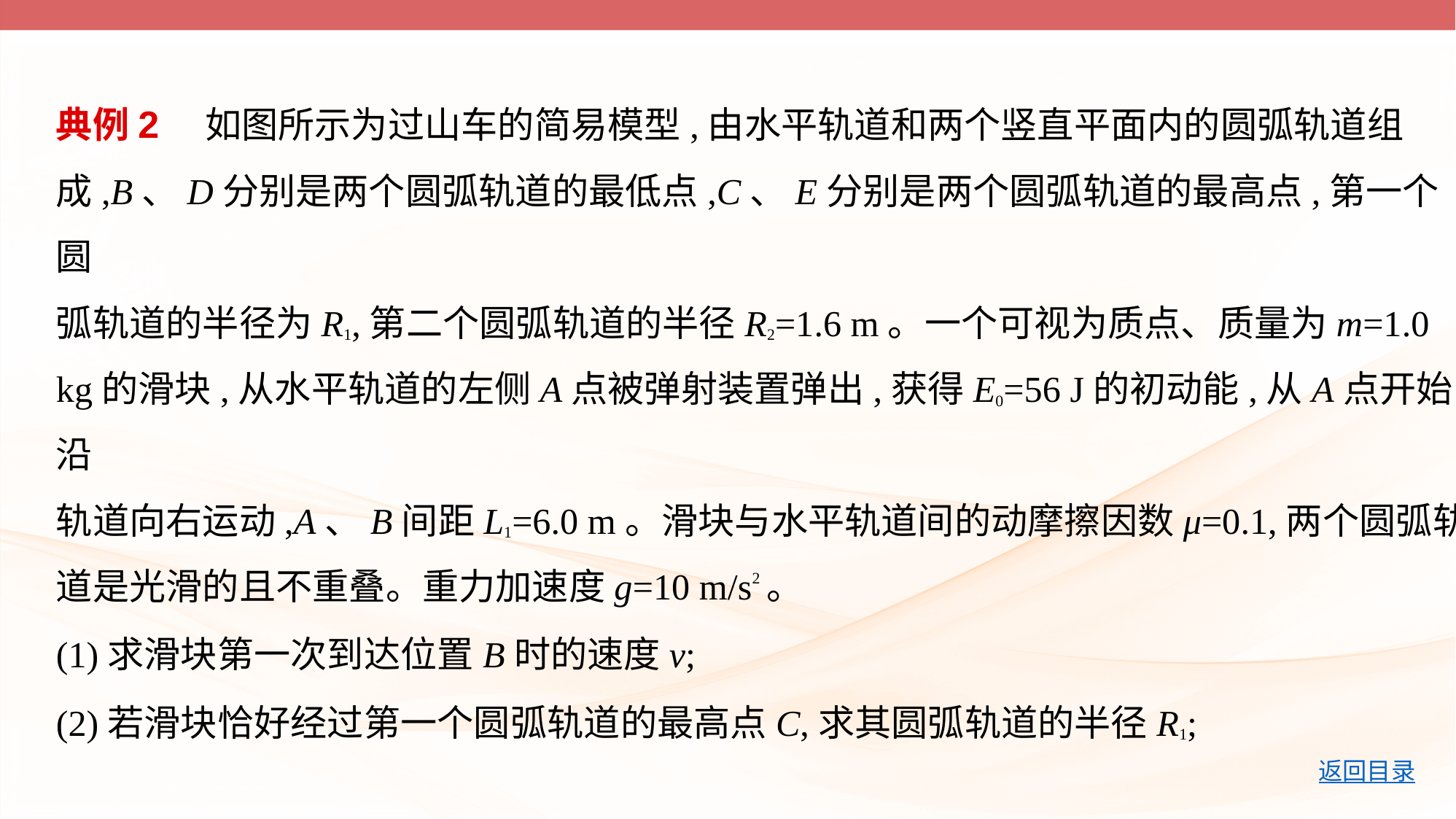

典例2　如图所示为过山车的简易模型,由水平轨道和两个竖直平面内的圆弧轨道组
成,B、D分别是两个圆弧轨道的最低点,C、E分别是两个圆弧轨道的最高点,第一个圆
弧轨道的半径为R1,第二个圆弧轨道的半径R2=1.6 m。一个可视为质点、质量为m=1.0
kg的滑块,从水平轨道的左侧A点被弹射装置弹出,获得E0=56 J的初动能,从A点开始沿
轨道向右运动,A、B间距L1=6.0 m。滑块与水平轨道间的动摩擦因数μ=0.1,两个圆弧轨
道是光滑的且不重叠。重力加速度g=10 m/s2。
(1)求滑块第一次到达位置B时的速度v;
(2)若滑块恰好经过第一个圆弧轨道的最高点C,求其圆弧轨道的半径R1;